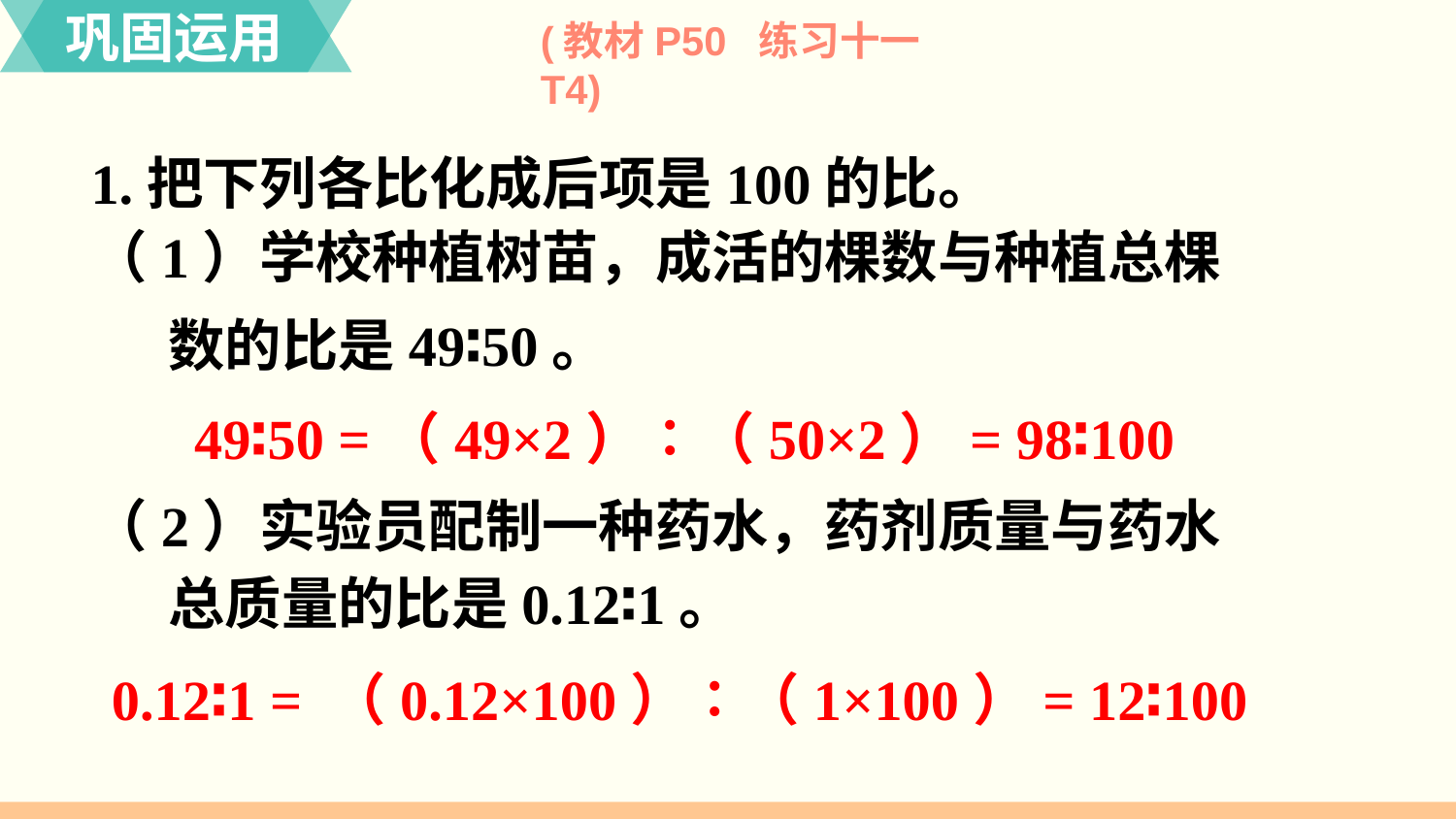

巩固运用

(教材P50  练习十一T4)
1.把下列各比化成后项是100的比。
（1）学校种植树苗，成活的棵数与种植总棵
     数的比是49∶50。

（2）实验员配制一种药水，药剂质量与药水
     总质量的比是0.12∶1。

49∶50 =（49×2）∶（50×2）= 98∶100
0.12∶1 = （0.12×100）∶（1×100）= 12∶100